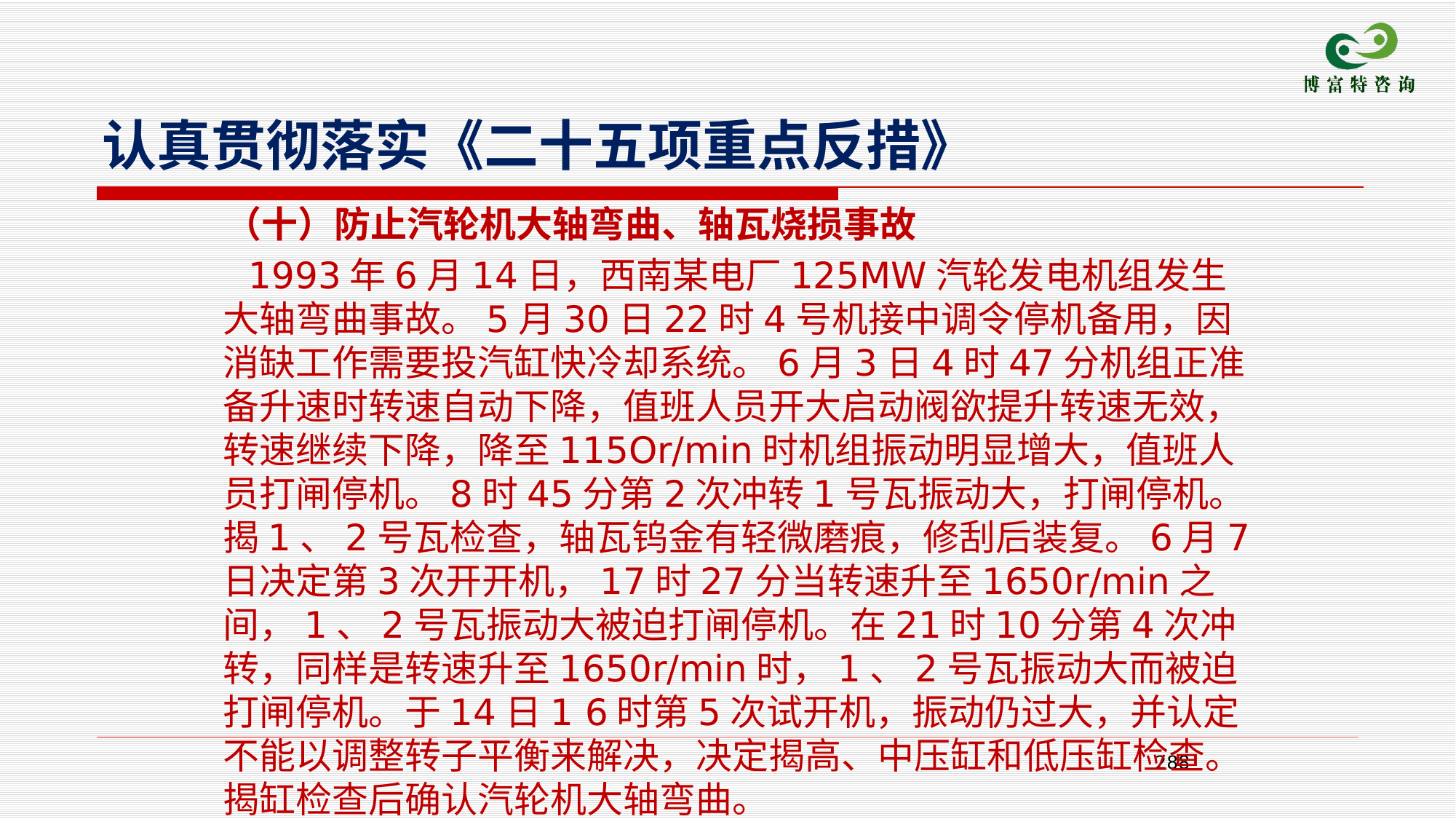

认真贯彻落实《二十五项重点反措》
      （十）防止汽轮机大轴弯曲、轴瓦烧损事故
       1993年6月14日，西南某电厂125MW汽轮发电机组发生大轴弯曲事故。5月30日22时4号机接中调令停机备用，因消缺工作需要投汽缸快冷却系统。6月3日4时47分机组正准备升速时转速自动下降，值班人员开大启动阀欲提升转速无效，转速继续下降，降至115Or/min时机组振动明显增大，值班人员打闸停机。8时45分第2次冲转1号瓦振动大，打闸停机。揭1、2号瓦检查，轴瓦钨金有轻微磨痕，修刮后装复。6月7日决定第3次开开机，17时27分当转速升至1650r/min之间，1、2号瓦振动大被迫打闸停机。在21时10分第4次冲转，同样是转速升至1650r/min时，1、2号瓦振动大而被迫打闸停机。于14日1 6时第5次试开机，振动仍过大，并认定不能以调整转子平衡来解决，决定揭高、中压缸和低压缸检查。揭缸检查后确认汽轮机大轴弯曲。

288